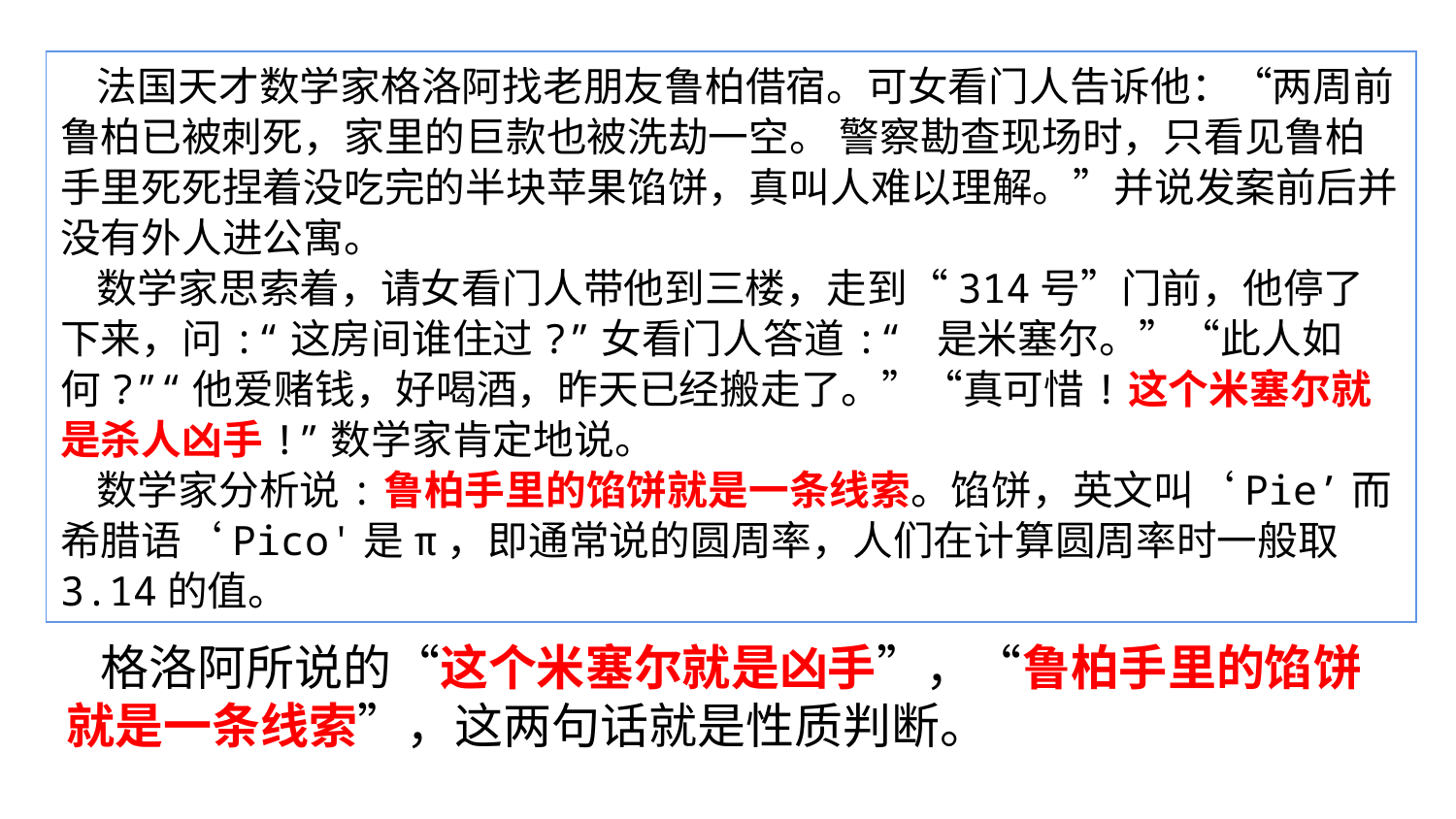

法国天才数学家格洛阿找老朋友鲁柏借宿。可女看门人告诉他：“两周前鲁柏已被刺死，家里的巨款也被洗劫一空。 警察勘查现场时，只看见鲁柏手里死死捏着没吃完的半块苹果馅饼，真叫人难以理解。”并说发案前后并没有外人进公寓。
   数学家思索着，请女看门人带他到三楼，走到“314号”门前，他停了下来，问:“这房间谁住过?”女看门人答道:“ 是米塞尔。”“此人如何?”“他爱赌钱，好喝酒，昨天已经搬走了。”“真可惜!这个米塞尔就是杀人凶手!”数学家肯定地说。
   数学家分析说:鲁柏手里的馅饼就是一条线索。馅饼，英文叫‘Pie’而希腊语‘Pico'是π，即通常说的圆周率，人们在计算圆周率时一般取3.14的值。
  格洛阿所说的“这个米塞尔就是凶手”，“鲁柏手里的馅饼就是一条线索”，这两句话就是性质判断。